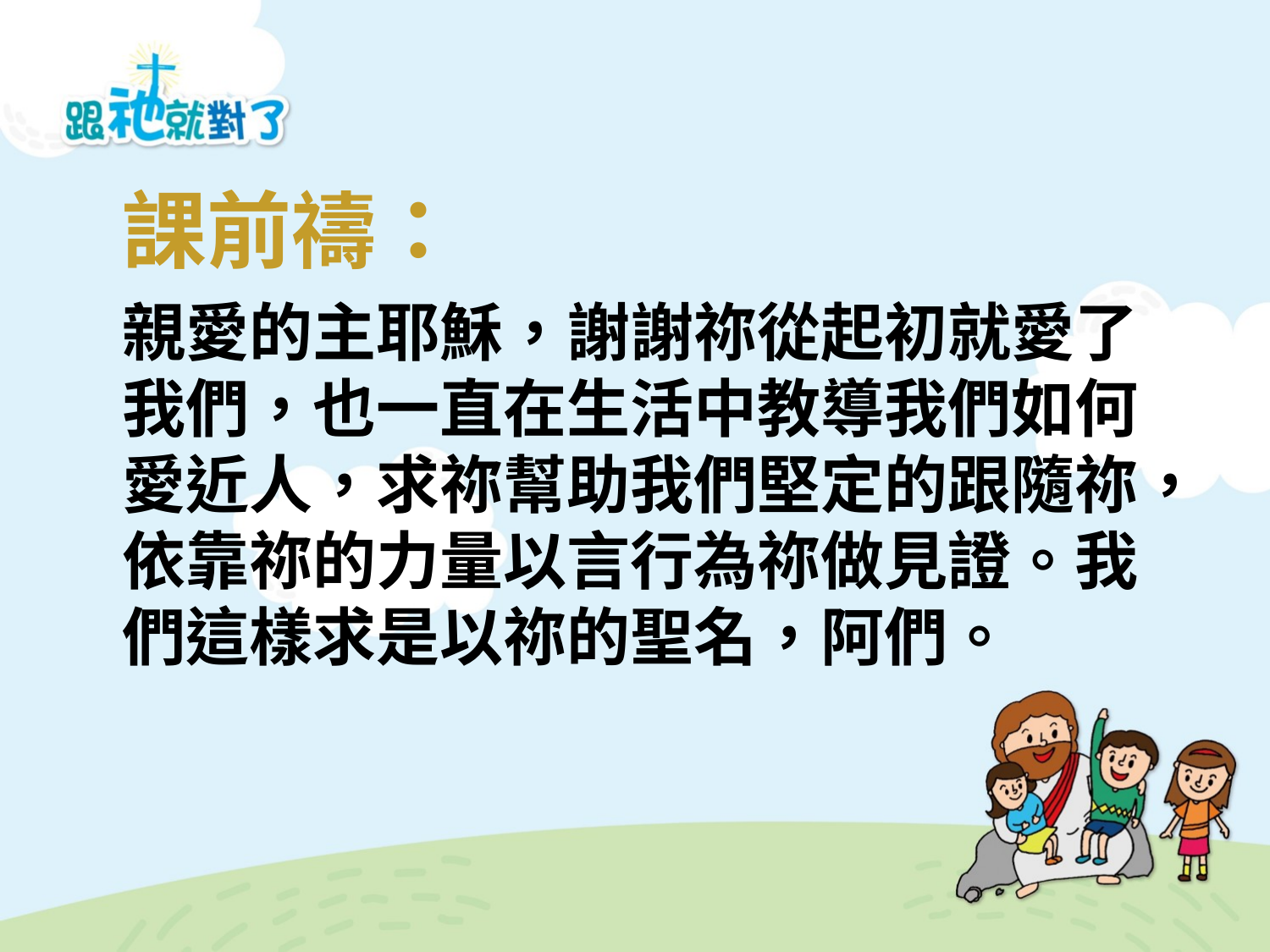

課前禱：
親愛的主耶穌，謝謝祢從起初就愛了我們，也一直在生活中教導我們如何愛近人，求祢幫助我們堅定的跟隨祢，依靠祢的力量以言行為祢做見證。我們這樣求是以祢的聖名，阿們。